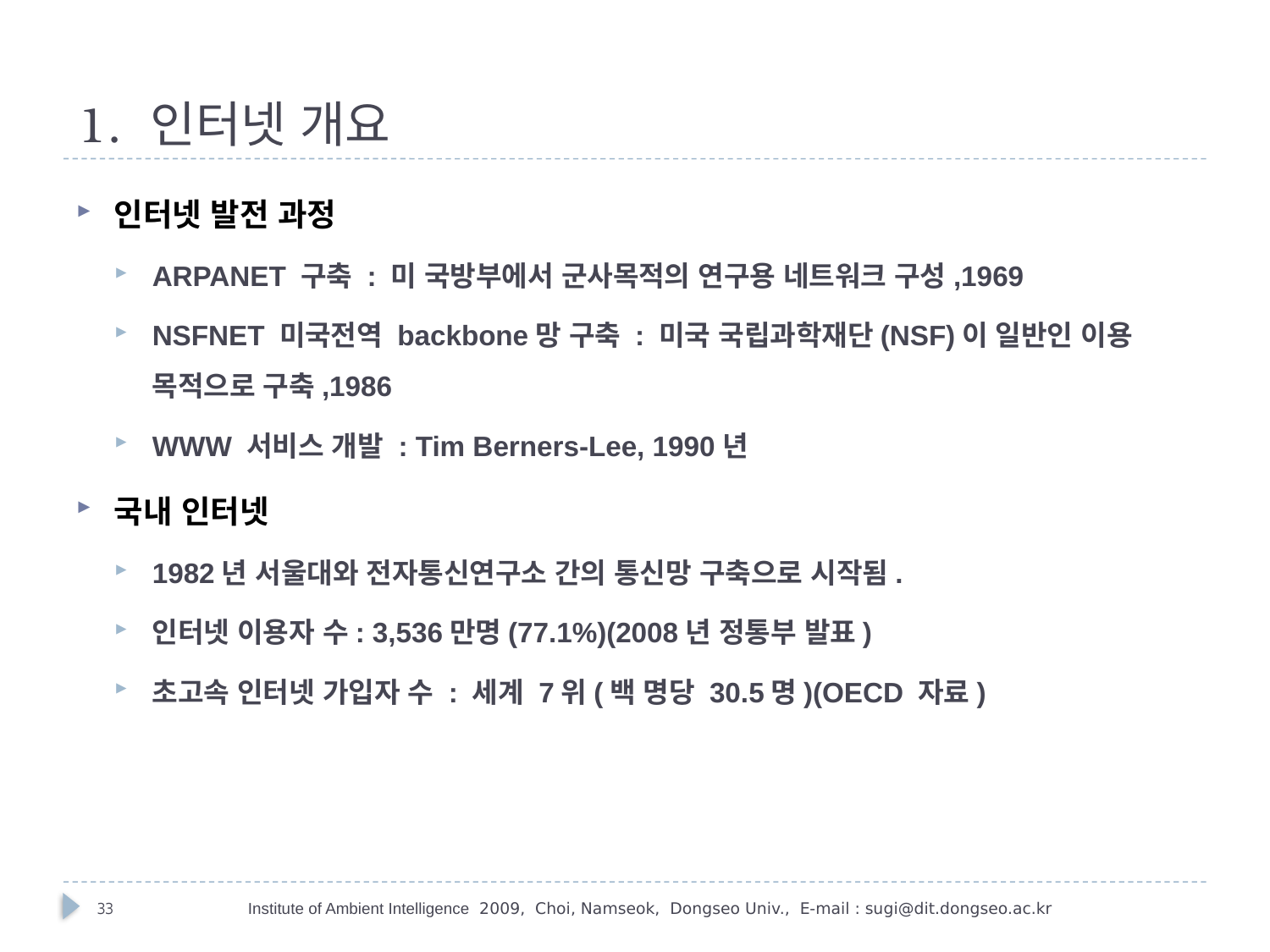

# 1. 인터넷 개요
인터넷 발전 과정
ARPANET 구축 : 미 국방부에서 군사목적의 연구용 네트워크 구성,1969
NSFNET 미국전역 backbone망 구축 : 미국 국립과학재단(NSF)이 일반인 이용 목적으로 구축,1986
WWW 서비스 개발 : Tim Berners-Lee, 1990년
국내 인터넷
1982년 서울대와 전자통신연구소 간의 통신망 구축으로 시작됨.
인터넷 이용자 수: 3,536만명(77.1%)(2008년 정통부 발표)
초고속 인터넷 가입자 수 : 세계 7위(백 명당 30.5명)(OECD 자료)